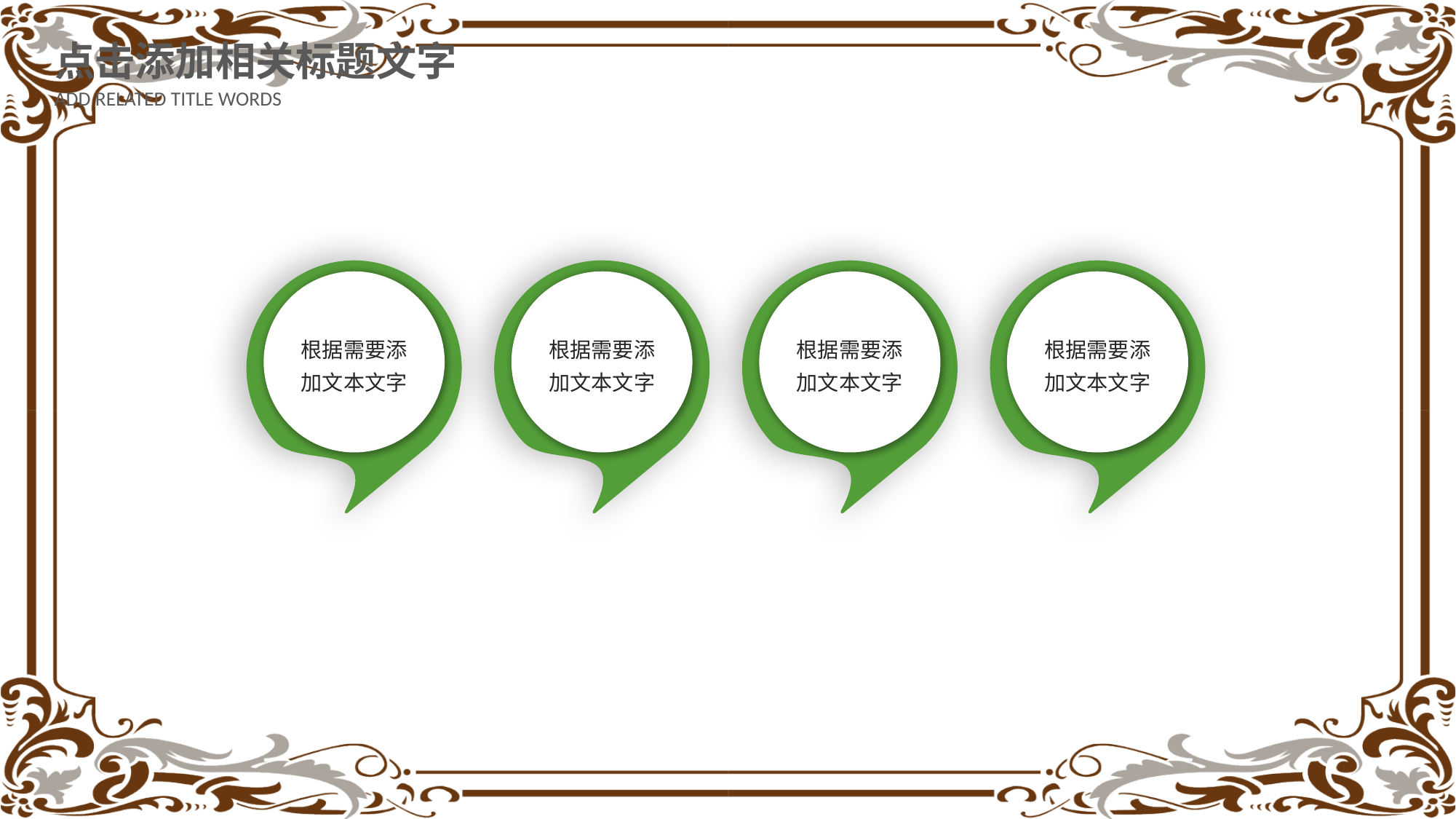

点击添加相关标题文字
ADD RELATED TITLE WORDS

根据需要添加文本文字
根据需要添加文本文字
根据需要添加文本文字
根据需要添加文本文字